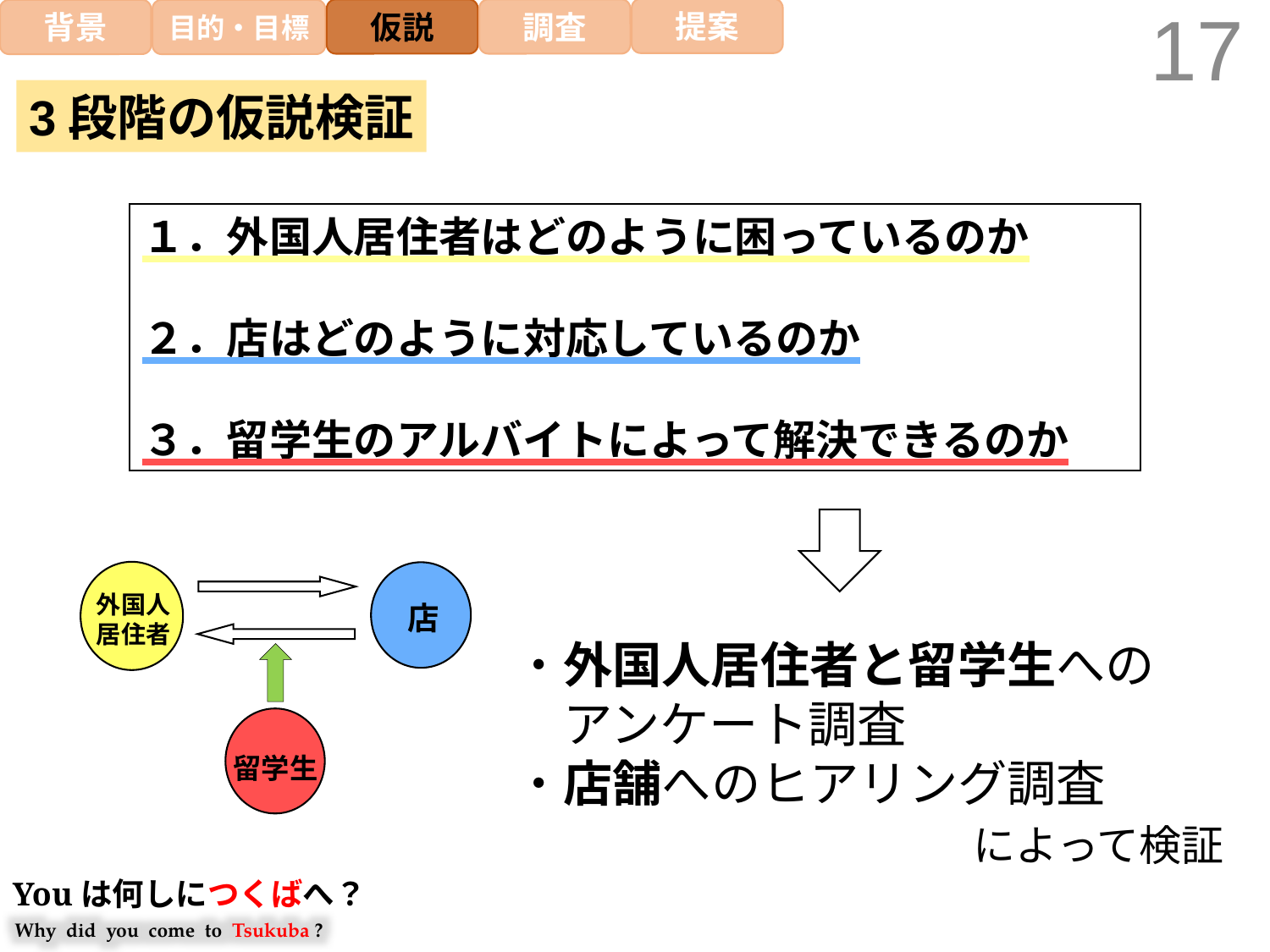

17
提案
仮説
調査
背景
目的・目標
3段階の仮説検証
１．外国人居住者はどのように困っているのか

２．店はどのように対応しているのか

３．留学生のアルバイトによって解決できるのか

外国人
居住者

店

留学生
・外国人居住者と留学生への
　アンケート調査
・店舗へのヒアリング調査
　によって検証
Youは何しにつくばへ？
Why  did  you  come  to  Tsukuba ?